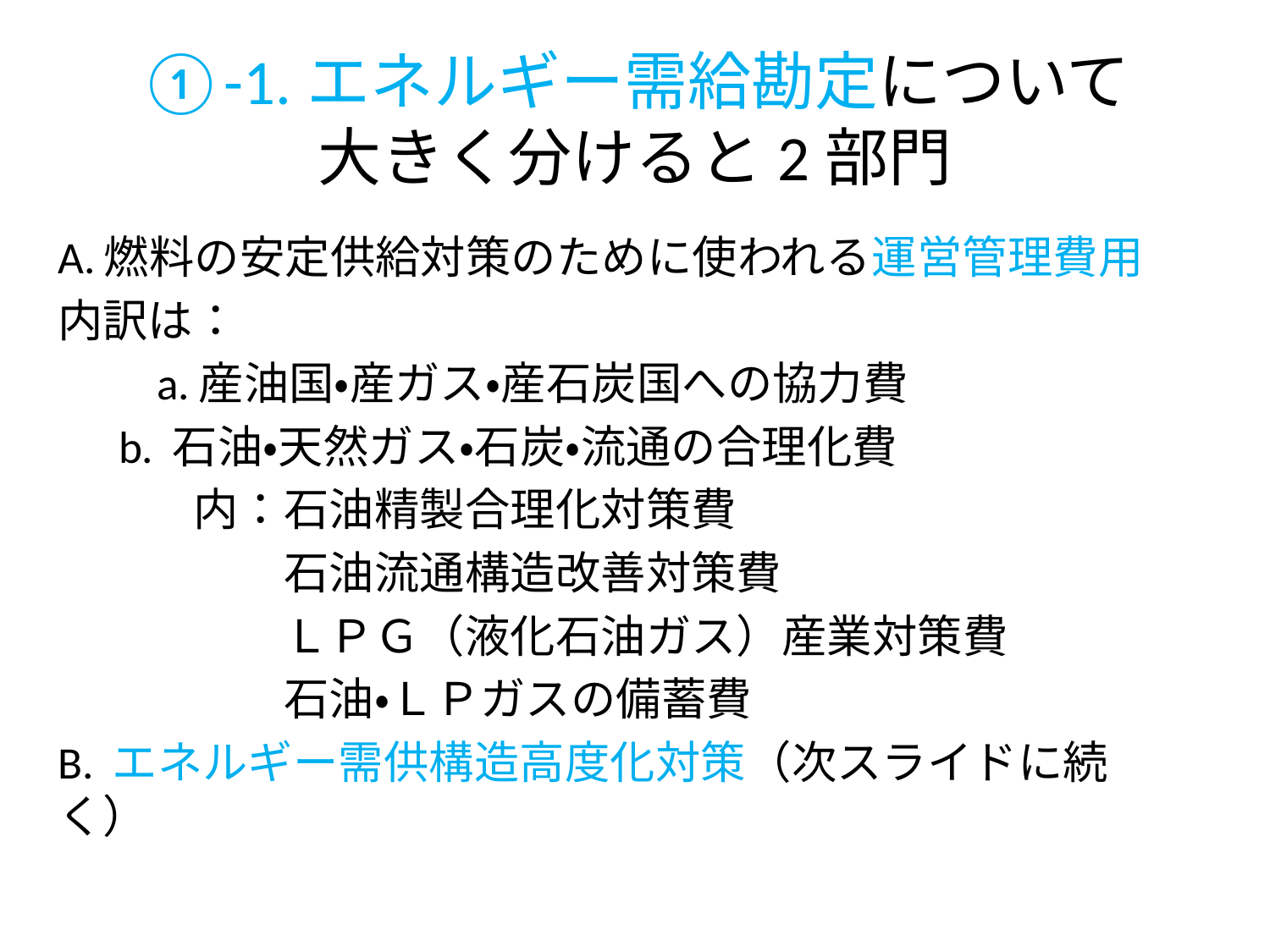

# ①-1.エネルギー需給勘定について 大きく分けると2部門
A.燃料の安定供給対策のために使われる運営管理費用
内訳は：
　　a.産油国・産ガス・産石炭国への協力費
      b. 石油・天然ガス・石炭・流通の合理化費
　　　内：石油精製合理化対策費
　　　　　石油流通構造改善対策費
　　　　　ＬＰＧ（液化石油ガス）産業対策費
　　　　　石油・ＬＰガスの備蓄費
B. エネルギー需供構造高度化対策（次スライドに続く）